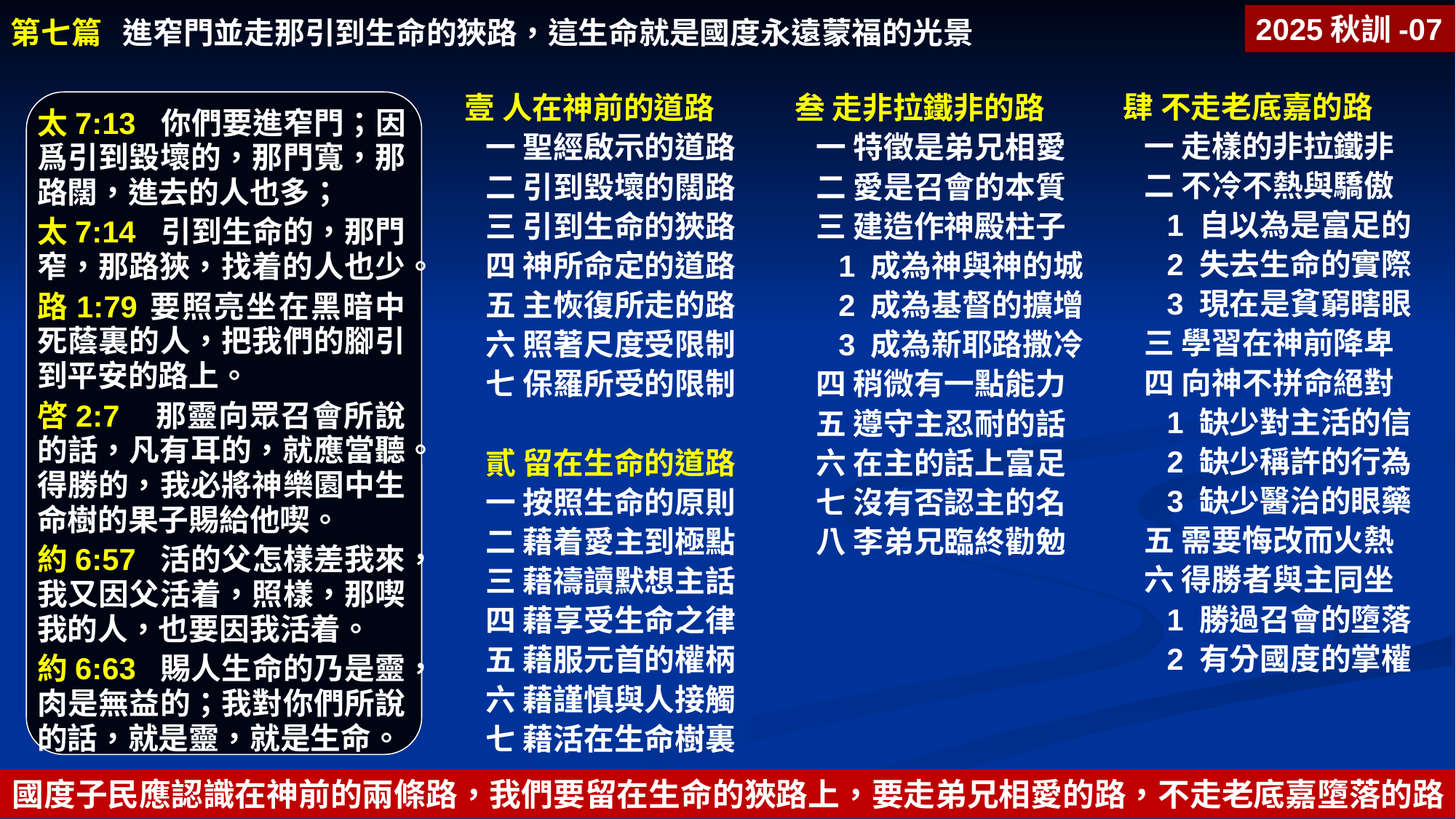

第七篇   進窄門並走那引到生命的狹路，這生命就是國度永遠蒙福的光景
2025秋訓-07
肆 不走老底嘉的路
一 走樣的非拉鐵非
二 不冷不熱與驕傲
1 自以為是富足的
2 失去生命的實際
3 現在是貧窮瞎眼
三 學習在神前降卑
四 向神不拼命絕對
1 缺少對主活的信
2 缺少稱許的行為
3 缺少醫治的眼藥
五 需要悔改而火熱
六 得勝者與主同坐
1 勝過召會的墮落
2 有分國度的掌權

壹 人在神前的道路
一 聖經啟示的道路
二 引到毀壞的闊路
三 引到生命的狹路
四 神所命定的道路
五 主恢復所走的路
六 照著尺度受限制
七 保羅所受的限制

貳 留在生命的道路
一 按照生命的原則
二 藉着愛主到極點
三 藉禱讀默想主話
四 藉享受生命之律
五 藉服元首的權柄
六 藉謹慎與人接觸
七 藉活在生命樹裏

叁 走非拉鐵非的路
一 特徵是弟兄相愛
二 愛是召會的本質
三 建造作神殿柱子
1 成為神與神的城
2 成為基督的擴增
3 成為新耶路撒冷
四 稍微有一點能力
五 遵守主忍耐的話
六 在主的話上富足
七 沒有否認主的名
八 李弟兄臨終勸勉

太7:13  你們要進窄門；因爲引到毀壞的，那門寬，那路闊，進去的人也多；
太7:14  引到生命的，那門窄，那路狹，找着的人也少。
路1:79	要照亮坐在黑暗中死蔭裏的人，把我們的腳引到平安的路上。
啓2:7   那靈向眾召會所說的話，凡有耳的，就應當聽。得勝的，我必將神樂園中生命樹的果子賜給他喫。
約6:57  活的父怎樣差我來，我又因父活着，照樣，那喫我的人，也要因我活着。
約6:63  賜人生命的乃是靈，肉是無益的；我對你們所說的話，就是靈，就是生命。
國度子民應認識在神前的兩條路，我們要留在生命的狹路上，要走弟兄相愛的路，不走老底嘉墮落的路。